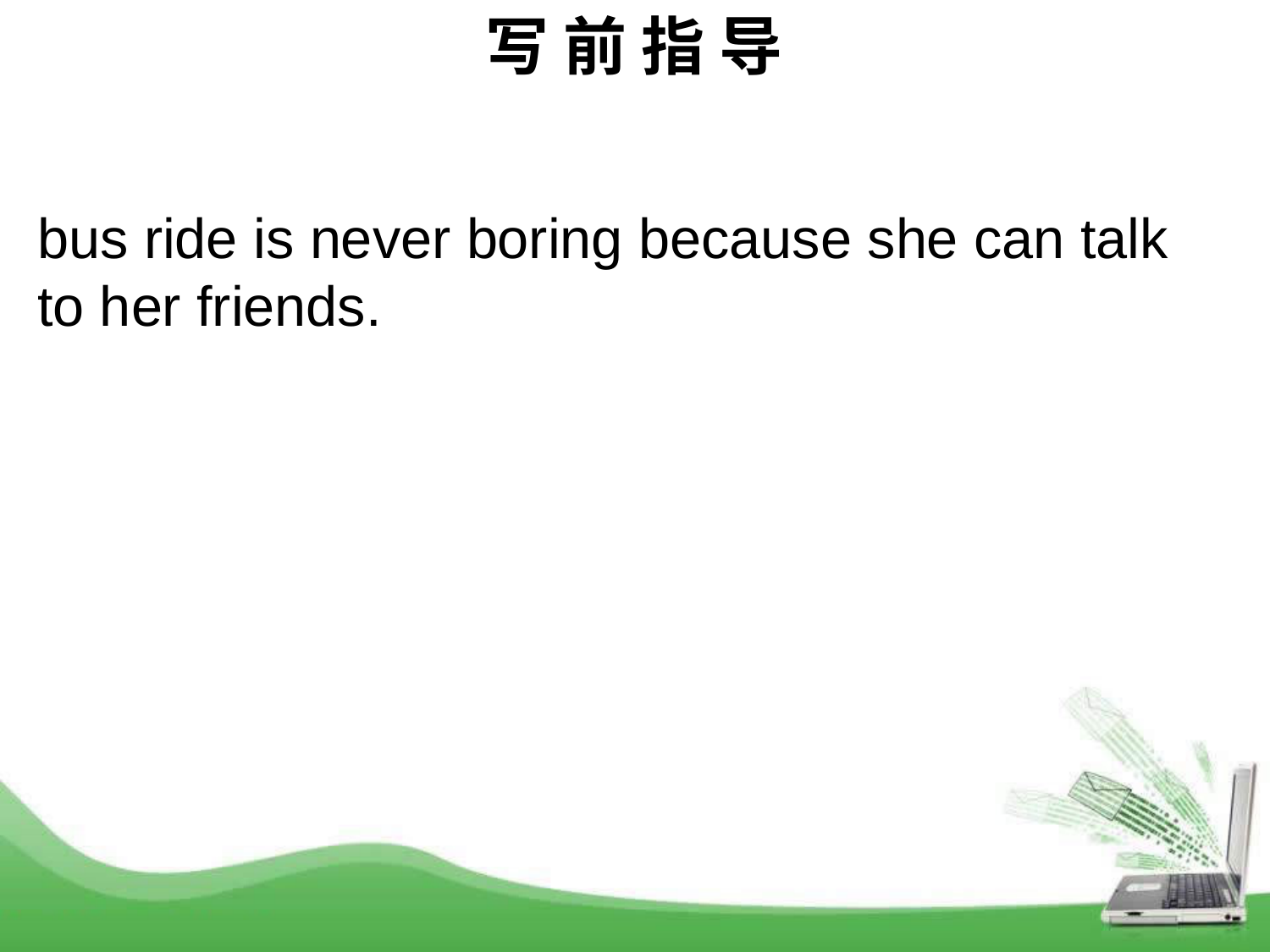

写 前 指 导
bus ride is never boring because she can talk to her friends.